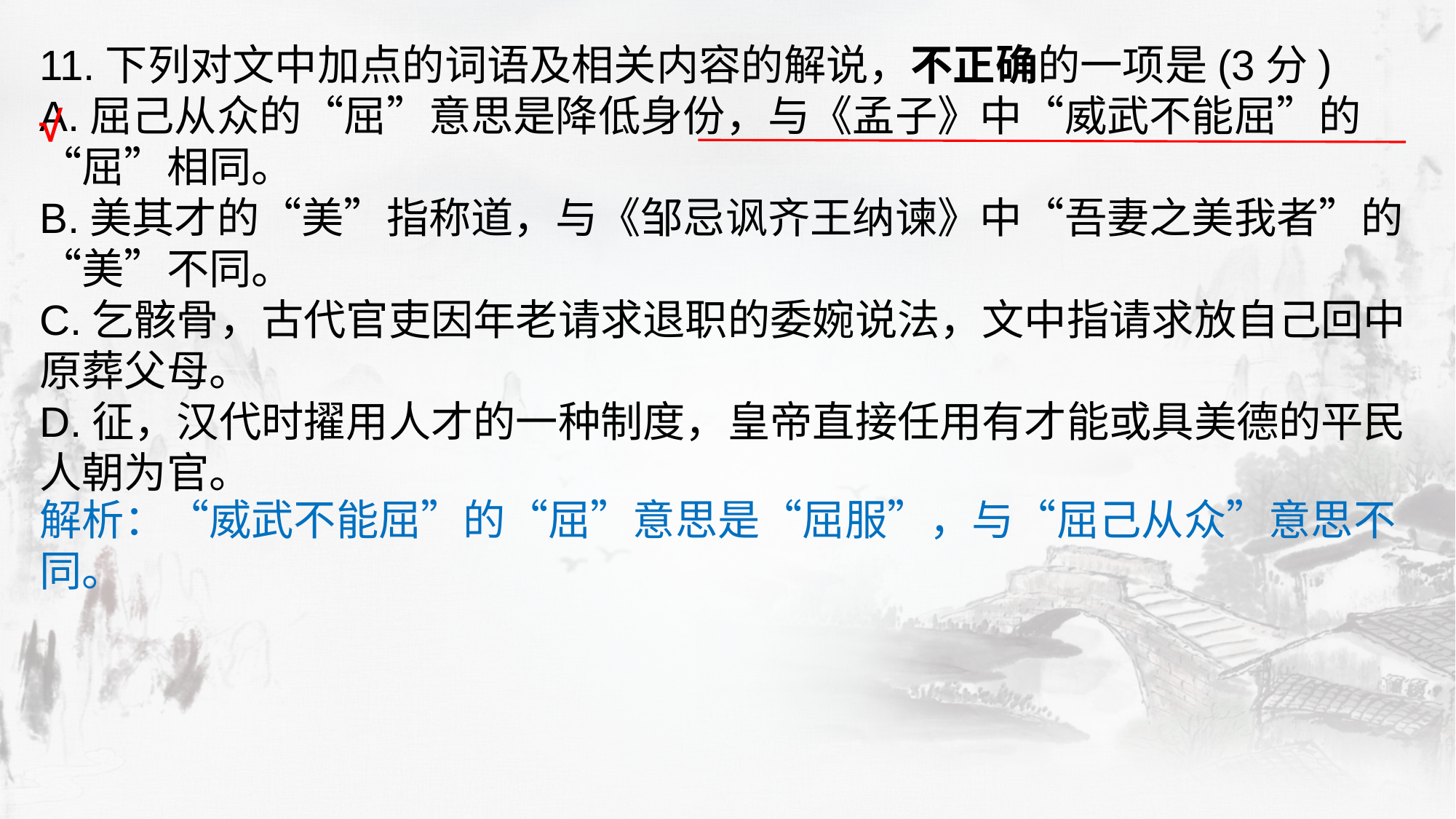

11.下列对文中加点的词语及相关内容的解说，不正确的一项是(3分)
A.屈己从众的“屈”意思是降低身份，与《孟子》中“威武不能屈”的“屈”相同。
B.美其才的“美”指称道，与《邹忌讽齐王纳谏》中“吾妻之美我者”的“美”不同。
C.乞骸骨，古代官吏因年老请求退职的委婉说法，文中指请求放自己回中原葬父母。
D.征，汉代时擢用人才的一种制度，皇帝直接任用有才能或具美德的平民人朝为官。
√
解析：“威武不能屈”的“屈”意思是“屈服”，与“屈己从众”意思不同。